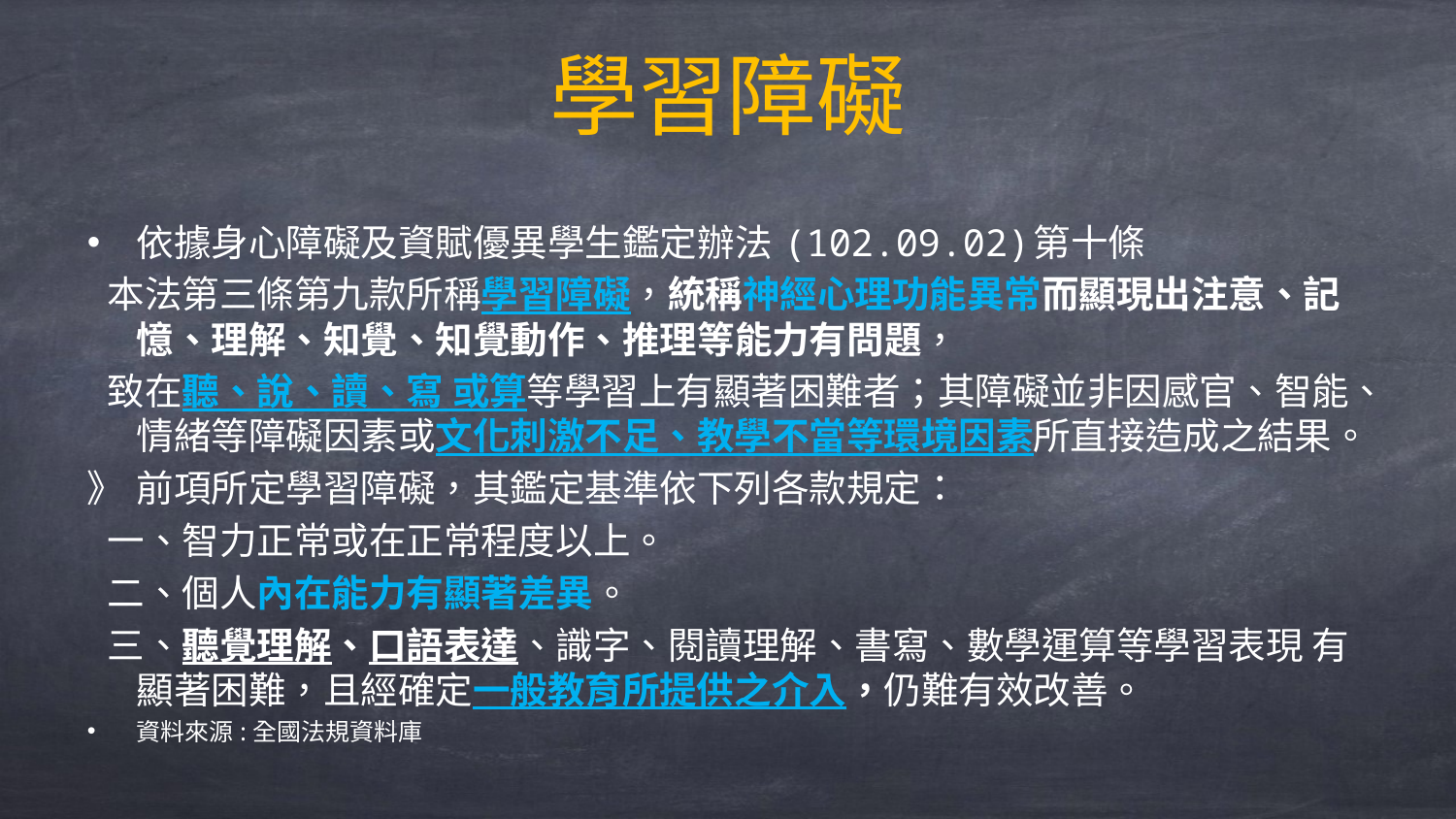

# 學習障礙
依據身心障礙及資賦優異學生鑑定辦法 (102.09.02)第十條
  本法第三條第九款所稱學習障礙，統稱神經心理功能異常而顯現出注意、記憶、理解、知覺、知覺動作、推理等能力有問題，
  致在聽、說、讀、寫 或算等學習上有顯著困難者；其障礙並非因感官、智能、情緒等障礙因素或文化刺激不足、教學不當等環境因素所直接造成之結果。
前項所定學習障礙，其鑑定基準依下列各款規定：
  一、智力正常或在正常程度以上。
  二、個人內在能力有顯著差異。
  三、聽覺理解、口語表達、識字、閱讀理解、書寫、數學運算等學習表現 有顯著困難，且經確定一般教育所提供之介入，仍難有效改善。
資料來源:全國法規資料庫